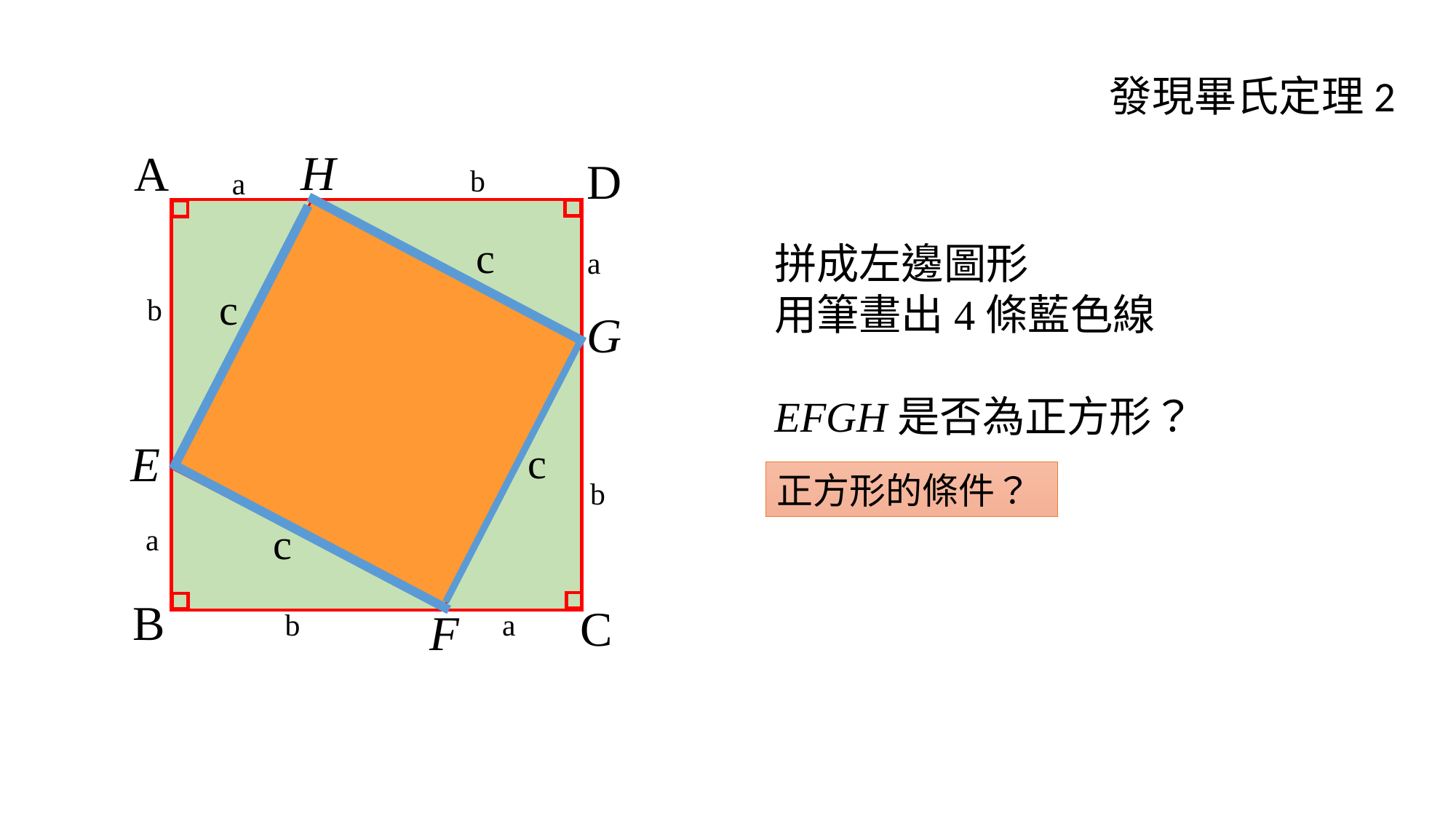

發現畢氏定理2
H
A
D
b
a

c
a

c
b
G
E
c
b
c
a
B
C

F
b
a
拼成左邊圖形
用筆畫出4條藍色線

EFGH是否為正方形？
正方形的條件？